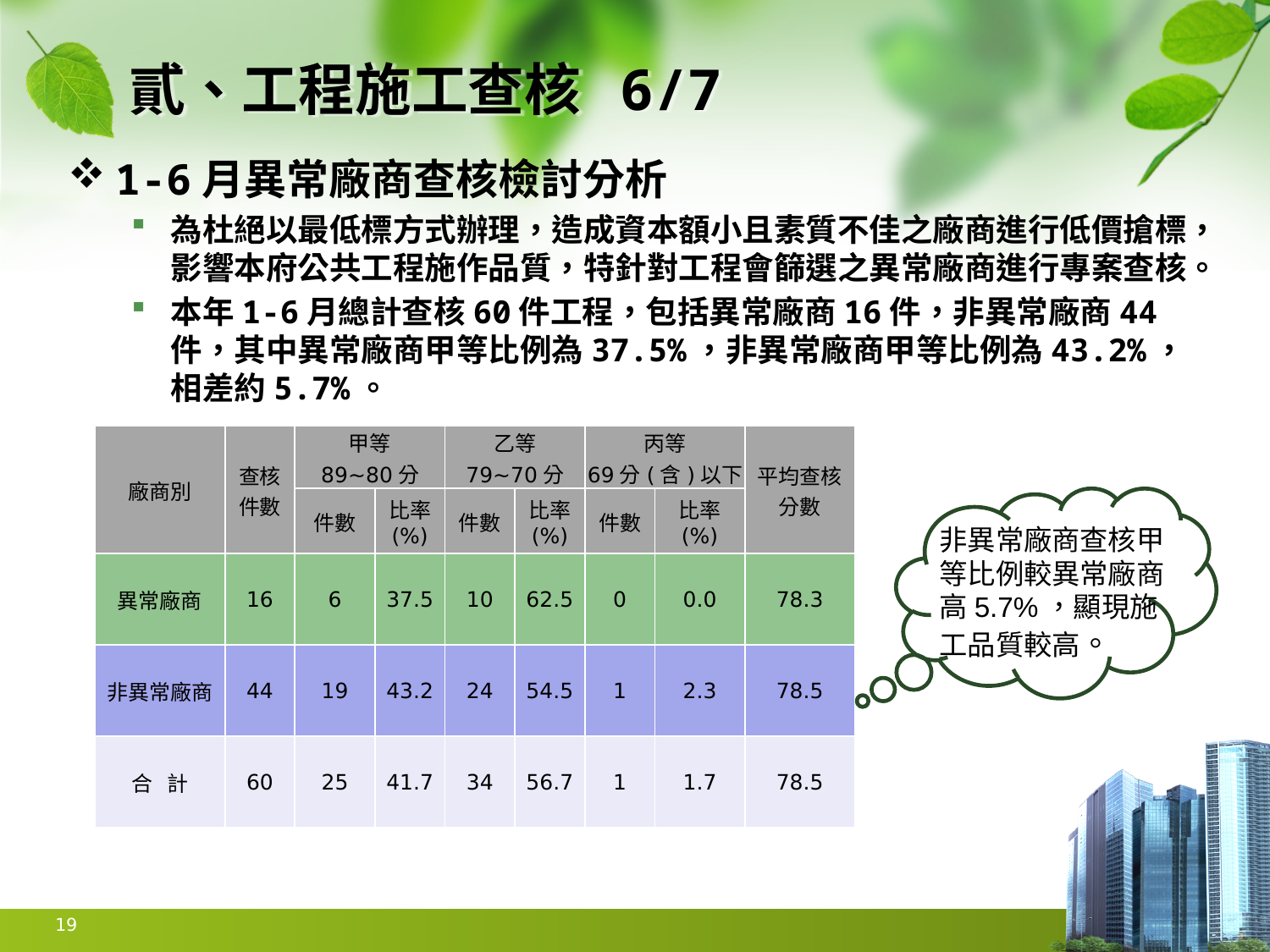

# 貳、工程施工查核  6/7
1-6月異常廠商查核檢討分析
為杜絕以最低標方式辦理，造成資本額小且素質不佳之廠商進行低價搶標，影響本府公共工程施作品質，特針對工程會篩選之異常廠商進行專案查核。
本年1-6月總計查核60件工程，包括異常廠商16件，非異常廠商44件，其中異常廠商甲等比例為37.5%，非異常廠商甲等比例為43.2%，相差約5.7%。

| 廠商別 | 查核 件數 | 甲等 89~80分 |  | 乙等 79~70分 |  | 丙等 69分(含)以下 |  | 平均查核 分數 |
| --- | --- | --- | --- | --- | --- | --- | --- | --- |
|  |  | 件數 | 比率 (%) | 件數 | 比率 (%) | 件數 | 比率 (%) |  |
| 異常廠商 | 16 | 6 | 37.5 | 10 | 62.5 | 0 | 0.0 | 78.3 |
| 非異常廠商 | 44 | 19 | 43.2 | 24 | 54.5 | 1 | 2.3 | 78.5 |
| 合 計 | 60 | 25 | 41.7 | 34 | 56.7 | 1 | 1.7 | 78.5 |

非異常廠商查核甲等比例較異常廠商高5.7%，顯現施工品質較高。
19